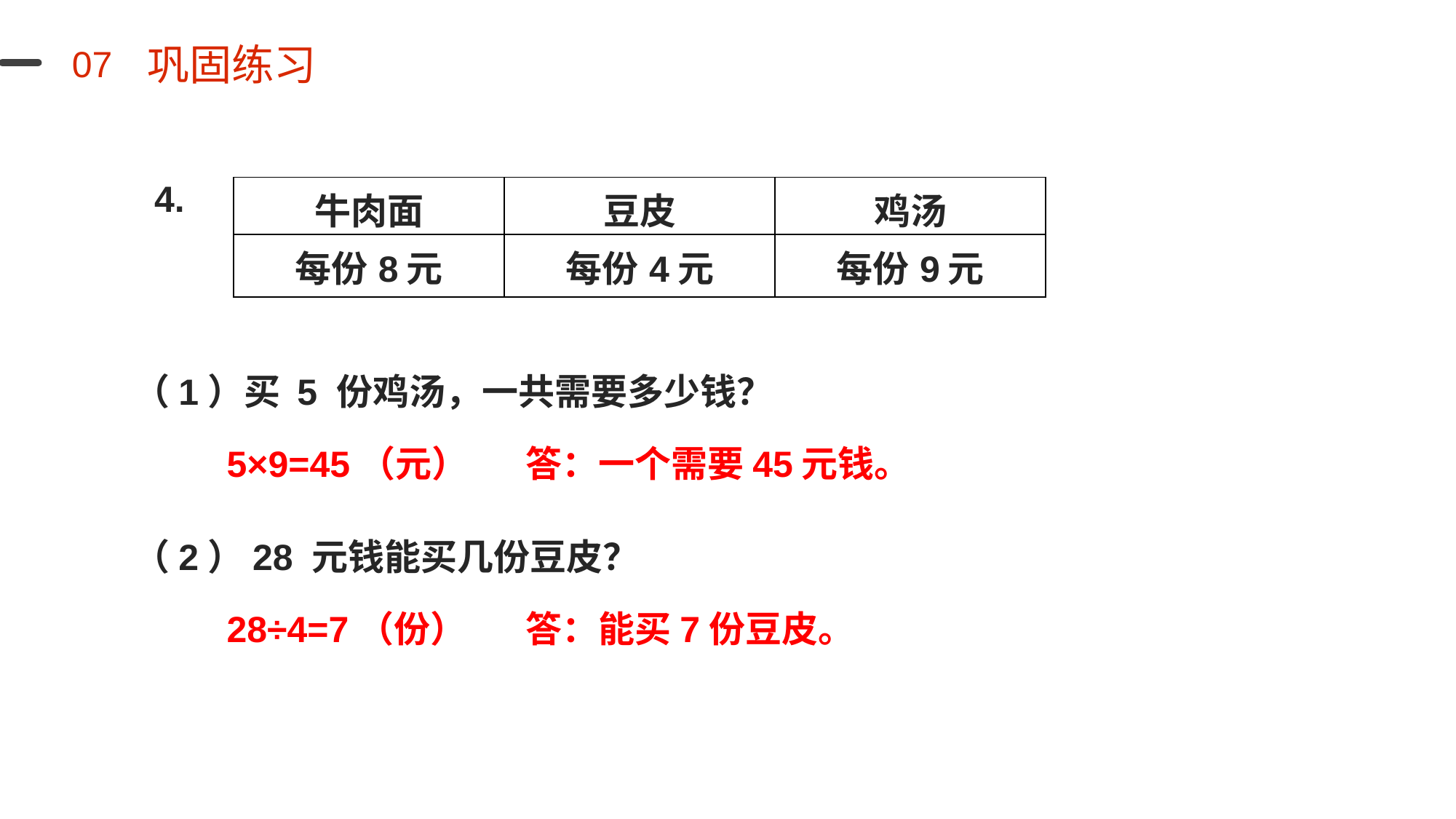

巩固练习
07
4.
| 牛肉面 | 豆皮 | 鸡汤 |
| --- | --- | --- |
| 每份8元 | 每份4元 | 每份9元 |
（1）买 5 份鸡汤，一共需要多少钱？
答：一个需要45元钱。
5×9=45（元）
（2）28 元钱能买几份豆皮？
28÷4=7（份）
答：能买7份豆皮。